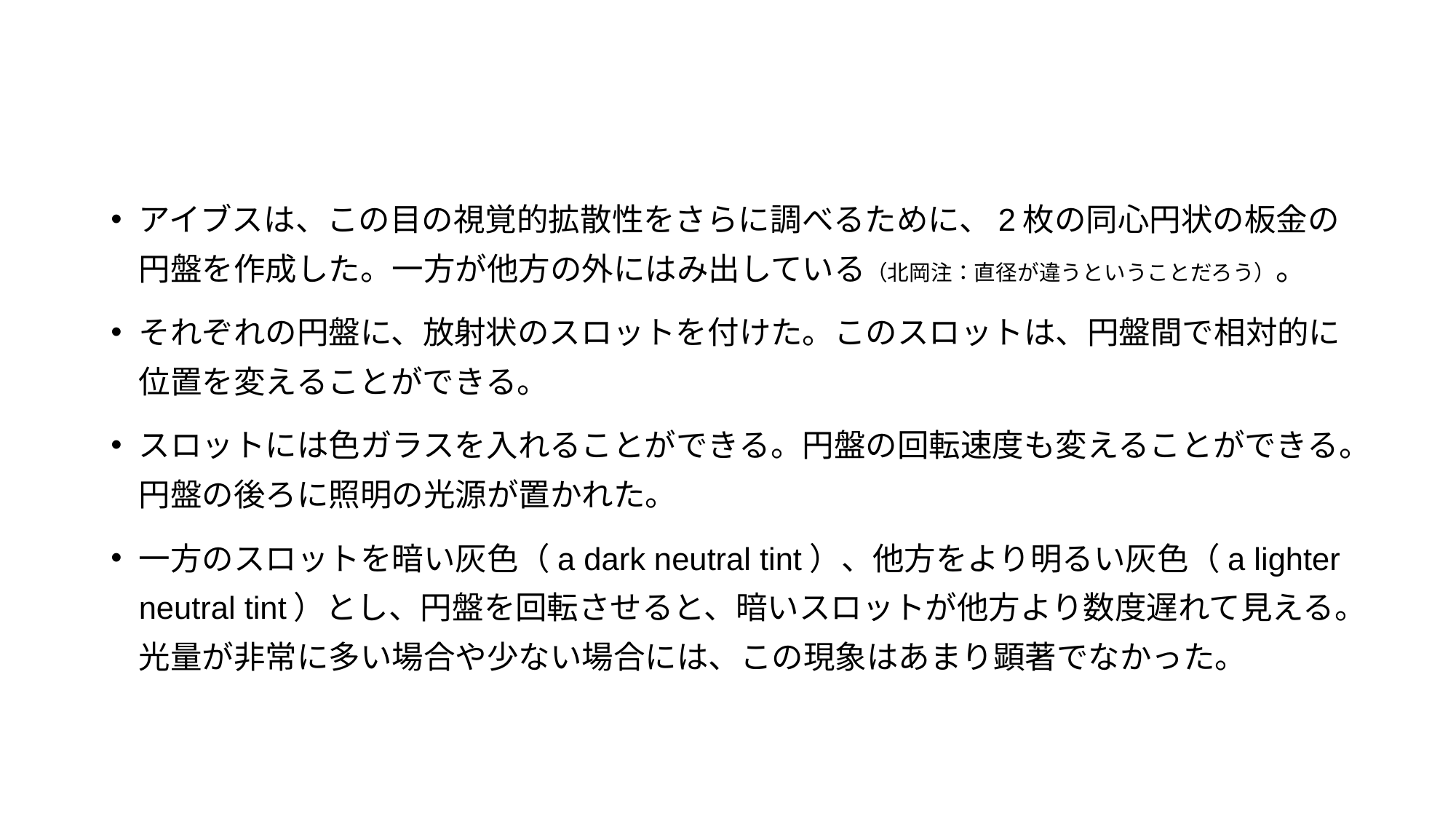

アイブスは、この目の視覚的拡散性をさらに調べるために、2枚の同心円状の板金の円盤を作成した。一方が他方の外にはみ出している（北岡注：直径が違うということだろう）。
それぞれの円盤に、放射状のスロットを付けた。このスロットは、円盤間で相対的に位置を変えることができる。
スロットには色ガラスを入れることができる。円盤の回転速度も変えることができる。円盤の後ろに照明の光源が置かれた。
一方のスロットを暗い灰色（a dark neutral tint）、他方をより明るい灰色（a lighter neutral tint）とし、円盤を回転させると、暗いスロットが他方より数度遅れて見える。光量が非常に多い場合や少ない場合には、この現象はあまり顕著でなかった。